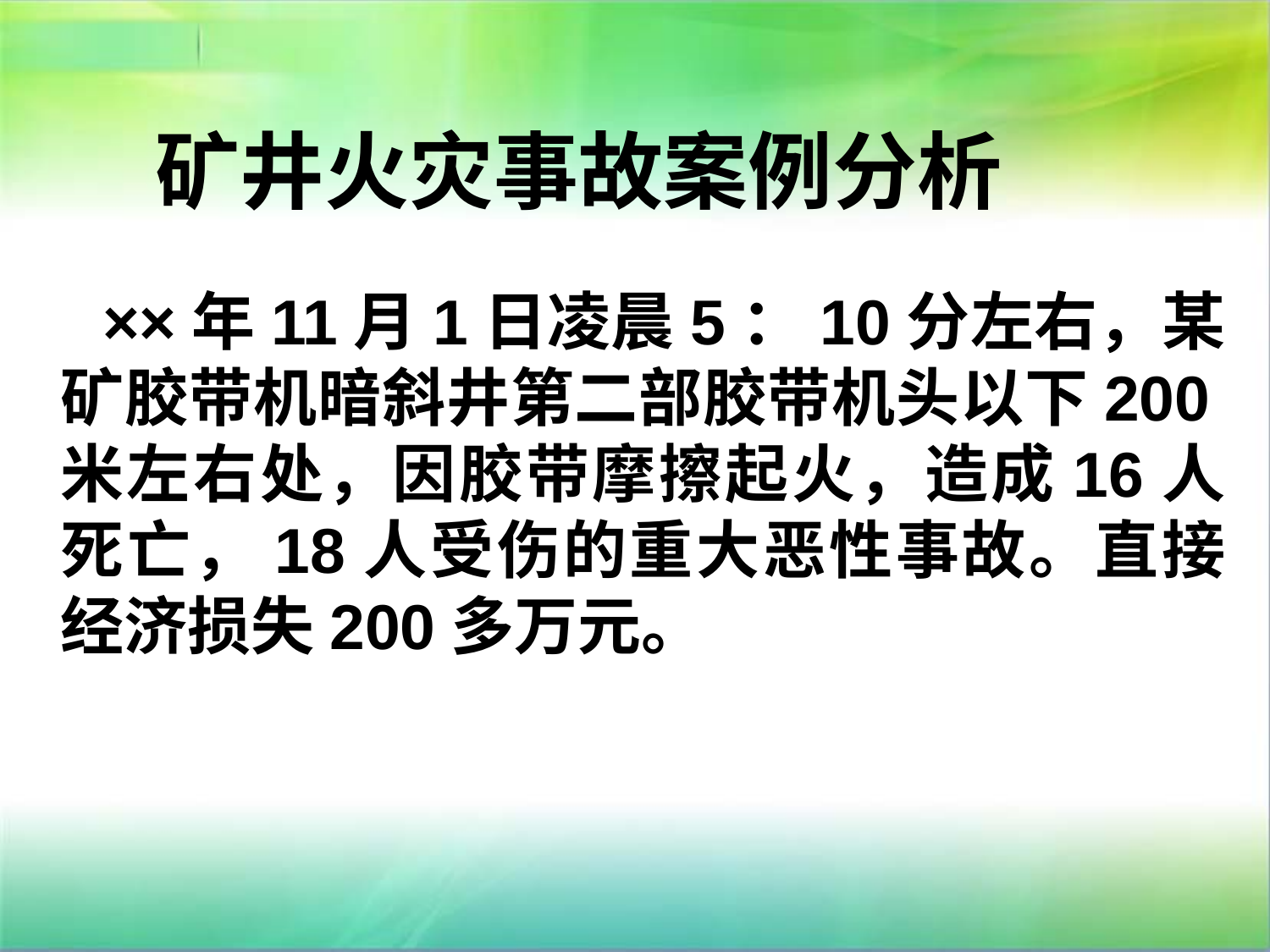

矿井火灾事故案例分析
     ××年11月1日凌晨5：10分左右，某矿胶带机暗斜井第二部胶带机头以下200米左右处，因胶带摩擦起火，造成16人死亡，18人受伤的重大恶性事故。直接经济损失200多万元。